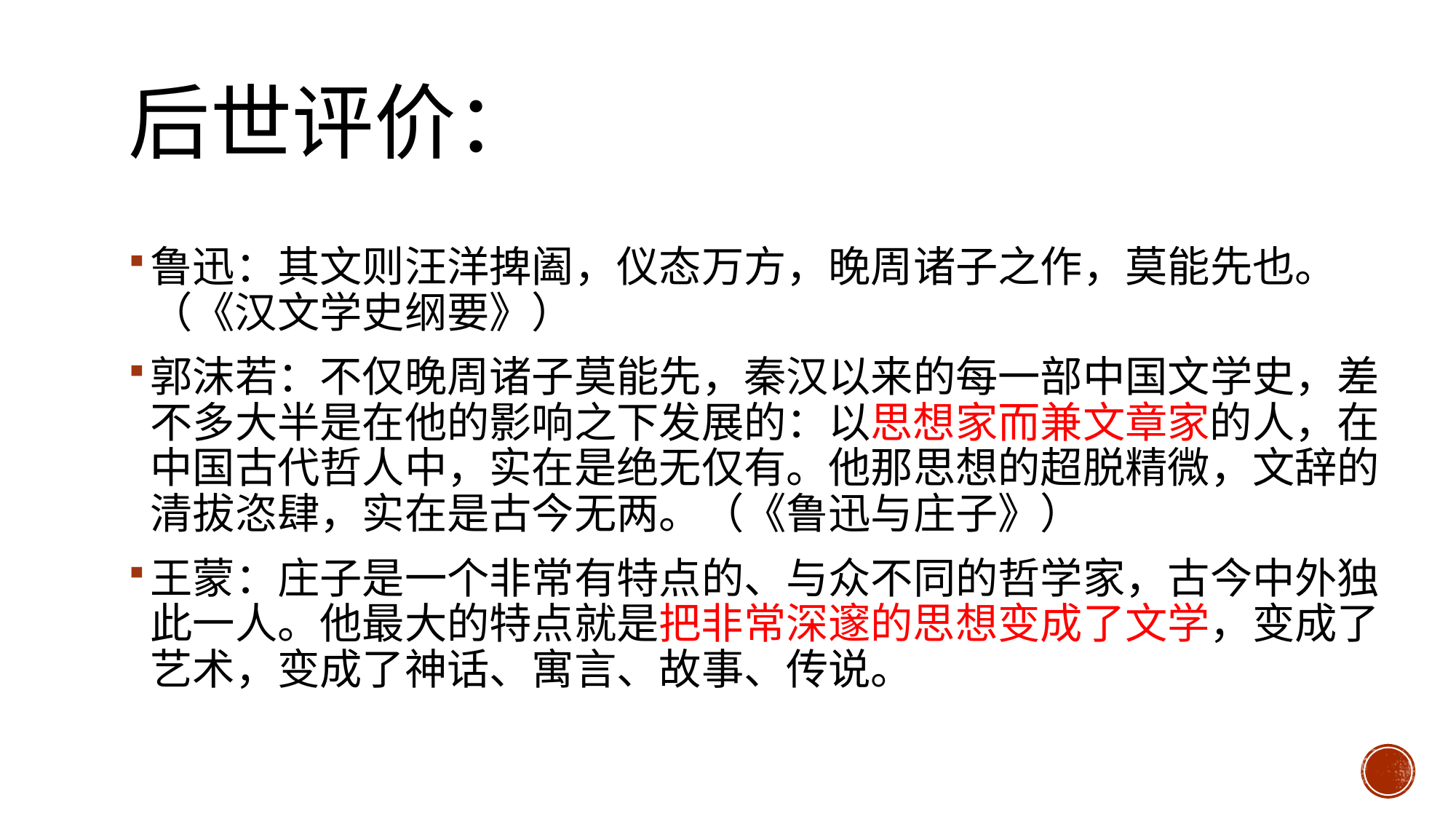

# 后世评价：
鲁迅：其文则汪洋捭阖，仪态万方，晚周诸子之作，莫能先也。（《汉文学史纲要》）
郭沫若：不仅晚周诸子莫能先，秦汉以来的每一部中国文学史，差不多大半是在他的影响之下发展的：以思想家而兼文章家的人，在中国古代哲人中，实在是绝无仅有。他那思想的超脱精微，文辞的清拔恣肆，实在是古今无两。（《鲁迅与庄子》）
王蒙：庄子是一个非常有特点的、与众不同的哲学家，古今中外独此一人。他最大的特点就是把非常深邃的思想变成了文学，变成了艺术，变成了神话、寓言、故事、传说。